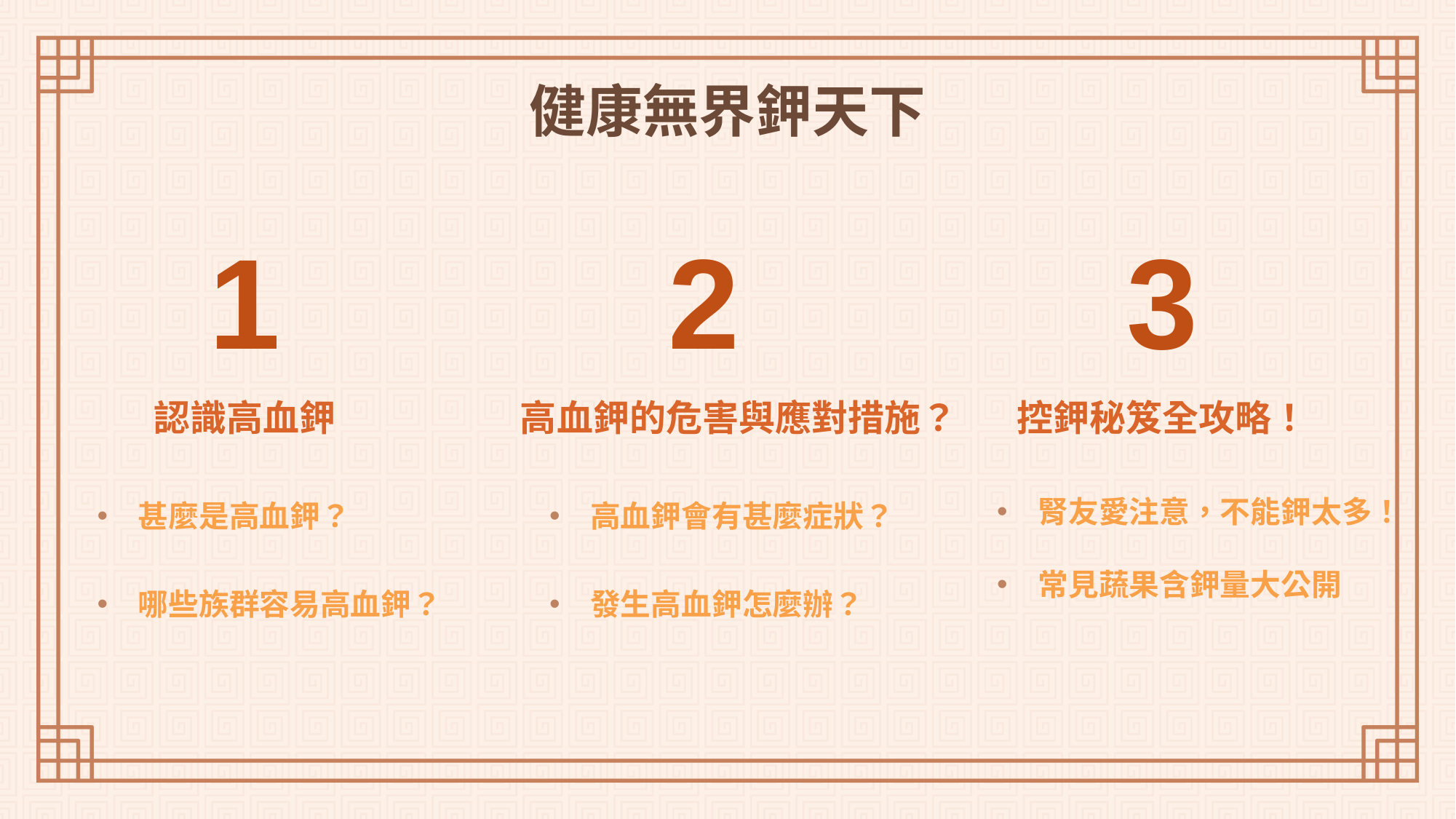

健康無界鉀天下
1
2
3
認識高血鉀
高血鉀的危害與應對措施？
控鉀秘笈全攻略！
腎友愛注意，不能鉀太多！
常見蔬果含鉀量大公開
甚麼是高血鉀？
哪些族群容易高血鉀？
高血鉀會有甚麼症狀？
發生高血鉀怎麼辦？